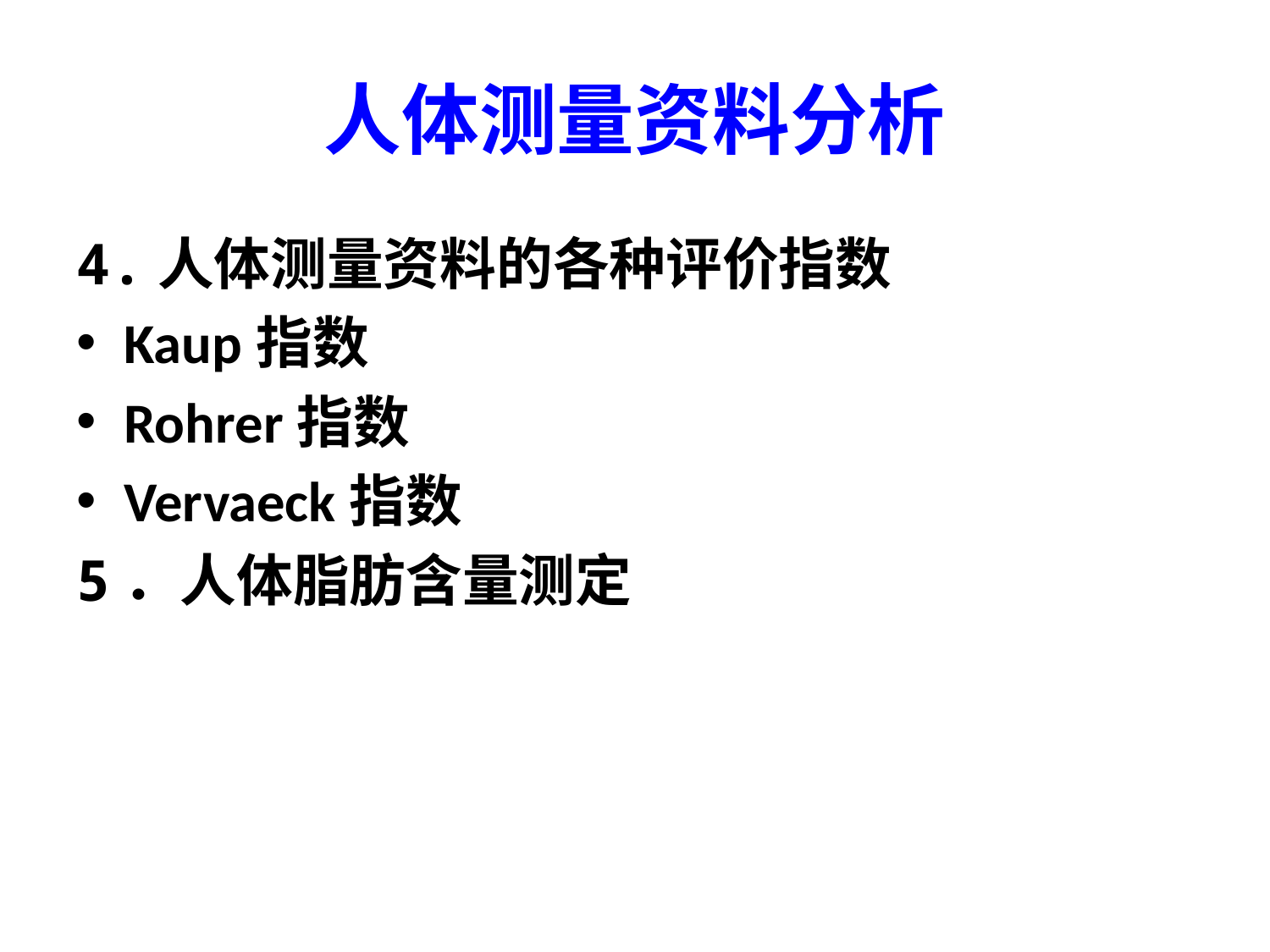

# 人体测量资料分析
4.人体测量资料的各种评价指数
Kaup指数
Rohrer指数
Vervaeck指数
5．人体脂肪含量测定